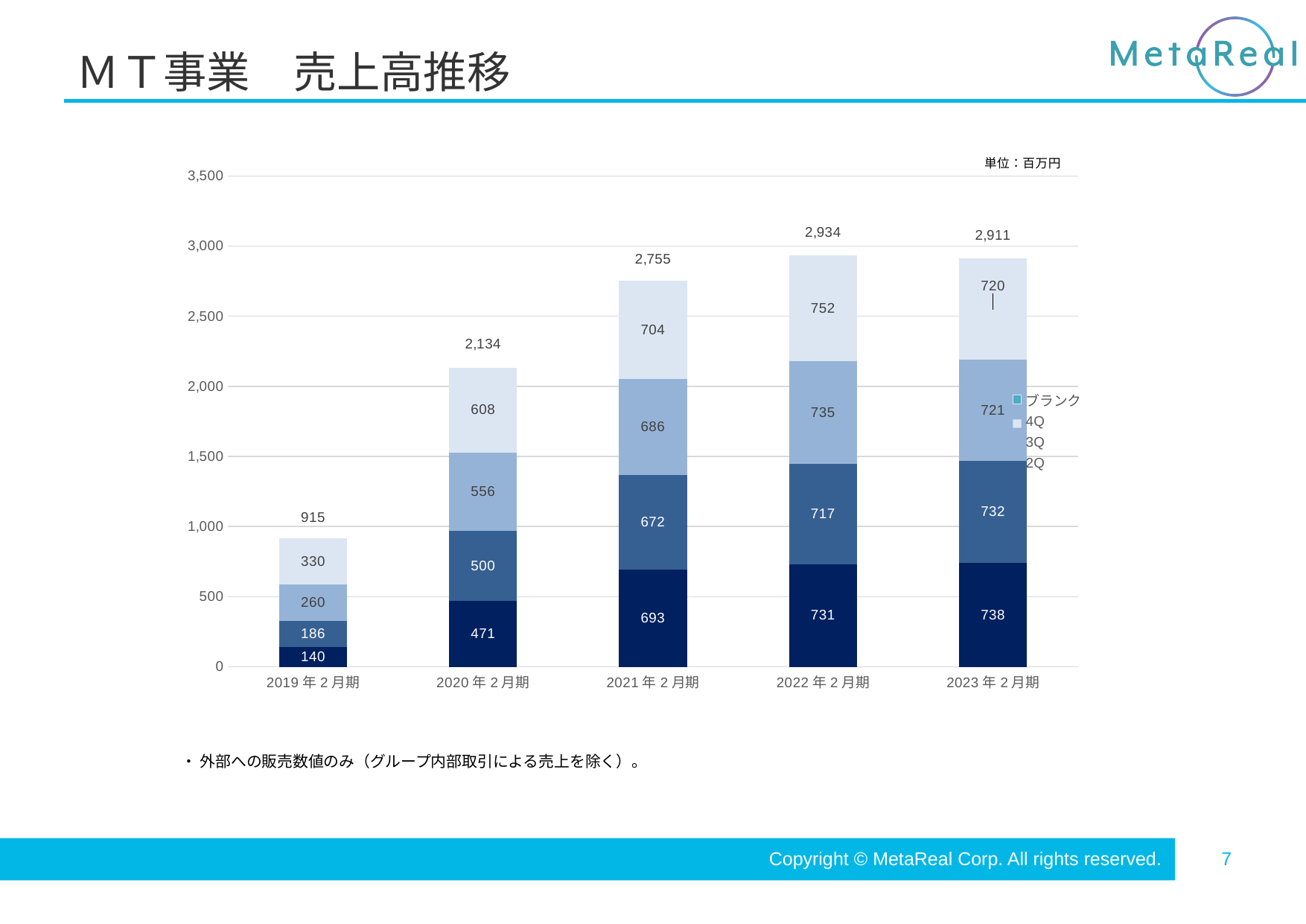

# ＭＴ事業　売上高推移

### Chart

| Category | 1Q | 2Q | 3Q | 4Q | ブランク |
|---|---|---|---|---|---|
| 2019年2月期 | 139808479.0 | 186205586.0 | 260052828.0 | 329841167.0 | 0.0 |
| 2020年2月期 | 470598593.0 | 500192363.0 | 556478433.0 | 607610183.0 | 0.0 |
| 2021年2月期 | 692780928.0 | 672318215.0 | 686192407.0 | 703997090.0 | 0.0 |
| 2022年2月期 | 731141452.0 | 716902496.0 | 734517991.0 | 752070201.0 | 0.0 |
| 2023年2月期 | 738114562.0 | 732359697.0 | 720941761.0 | 720233006.0 | 10000.0 |
・ 外部への販売数値のみ（グループ内部取引による売上を除く）。
Copyright © MetaReal Corp. All rights reserved.
7